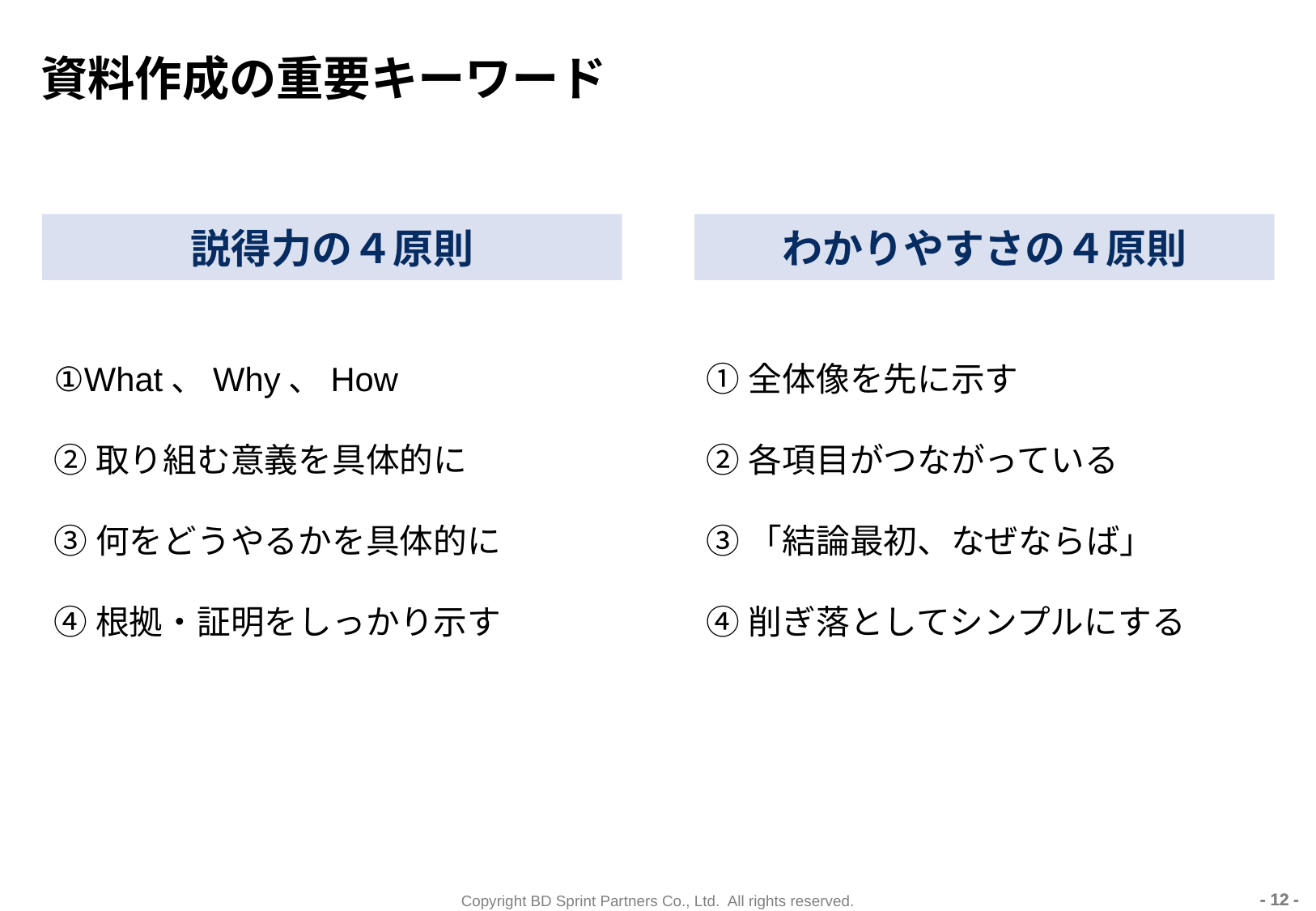

# 資料作成の重要キーワード
説得力の４原則
わかりやすさの４原則
①What、Why、How
②取り組む意義を具体的に
③何をどうやるかを具体的に
④根拠・証明をしっかり示す
①全体像を先に示す
②各項目がつながっている
③「結論最初、なぜならば」
④削ぎ落としてシンプルにする